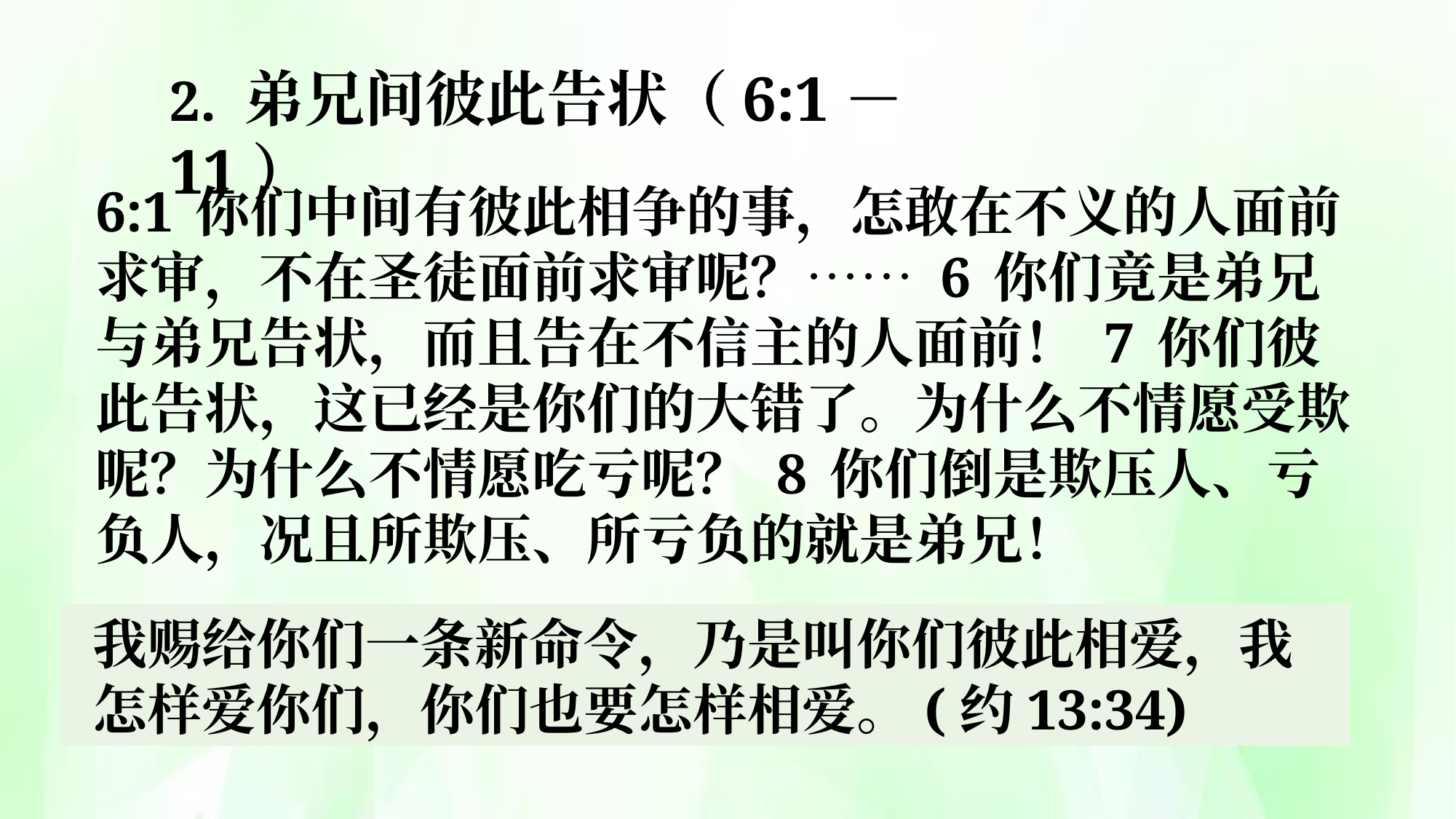

2. 弟兄间彼此告状（6:1－11）
6:1 你们中间有彼此相争的事，怎敢在不义的人面前求审，不在圣徒面前求审呢？…… 6 你们竟是弟兄与弟兄告状，而且告在不信主的人面前！ 7 你们彼此告状，这已经是你们的大错了。为什么不情愿受欺呢？为什么不情愿吃亏呢？ 8 你们倒是欺压人、亏负人，况且所欺压、所亏负的就是弟兄！
我赐给你们一条新命令，乃是叫你们彼此相爱，我怎样爱你们，你们也要怎样相爱。(约13:34)